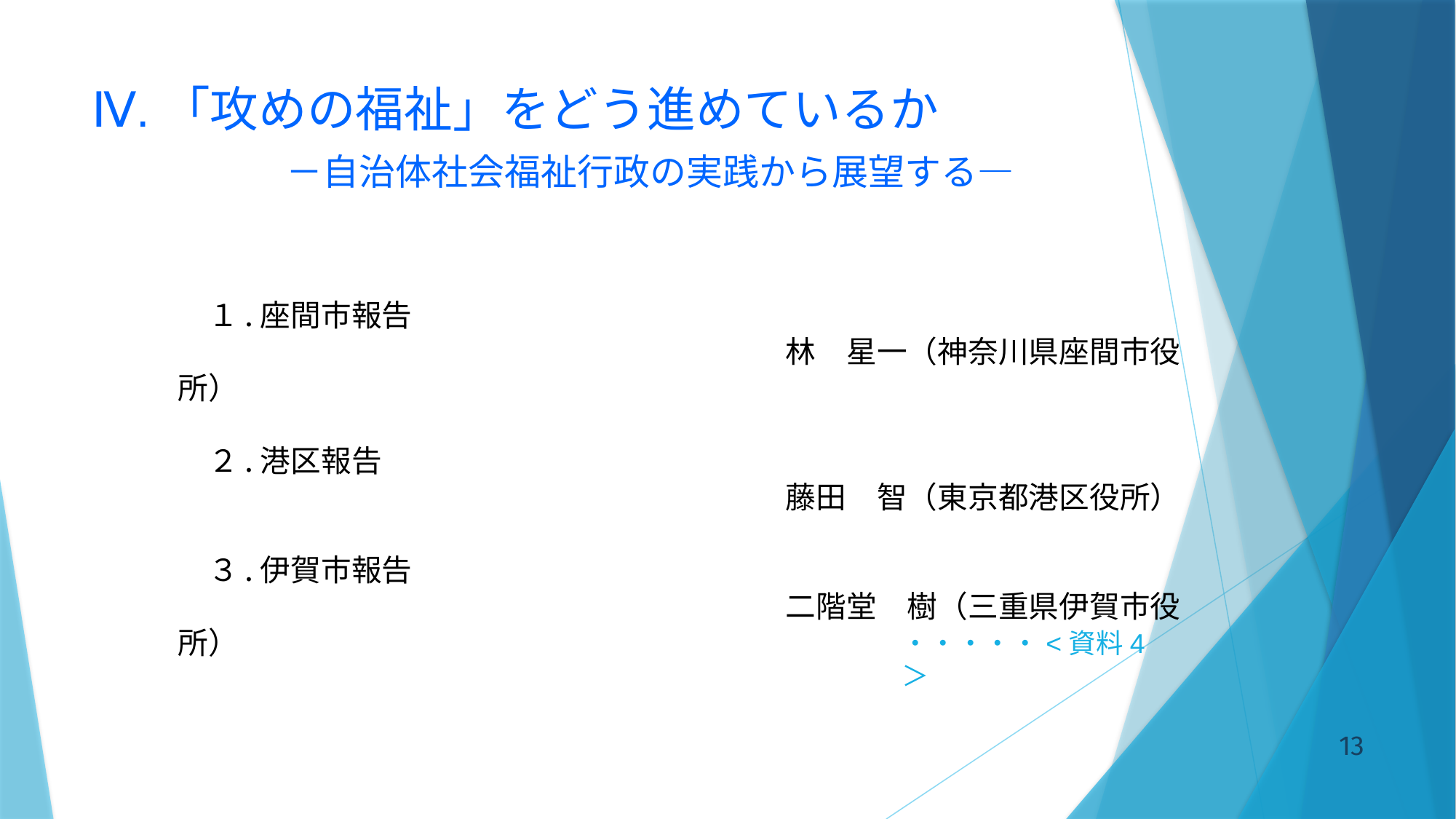

# Ⅳ.「攻めの福祉」をどう進めているか 　　　　－自治体社会福祉行政の実践から展望する―

　１.座間市報告
　　　　　　　　　　　　　　　　　　　　林　星一（神奈川県座間市役所）

　２.港区報告
　　　　　　　　　　　　　　　　　　　　藤田　智（東京都港区役所）

　３.伊賀市報告
　　　　　　　　　　　　　　　　　　　　二階堂　樹（三重県伊賀市役所）

・・・・・<資料4＞
13